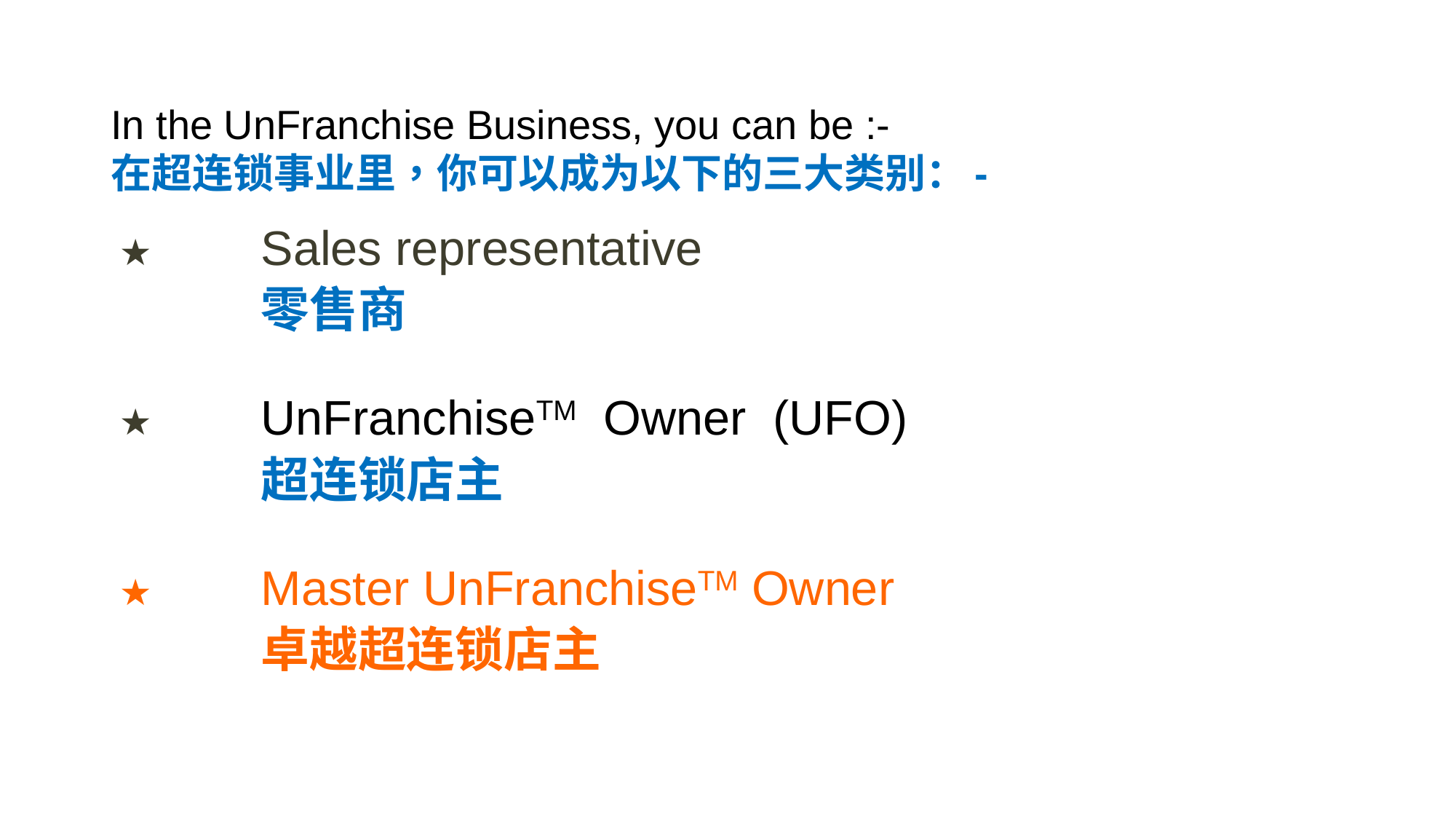

# In the UnFranchise Business, you can be :- 在超连锁事业里，你可以成为以下的三大类别：-
★ 	Sales representative
		零售商

★ 	UnFranchiseTM  Owner  (UFO)
		超连锁店主

★ 	Master UnFranchiseTM Owner
		卓越超连锁店主